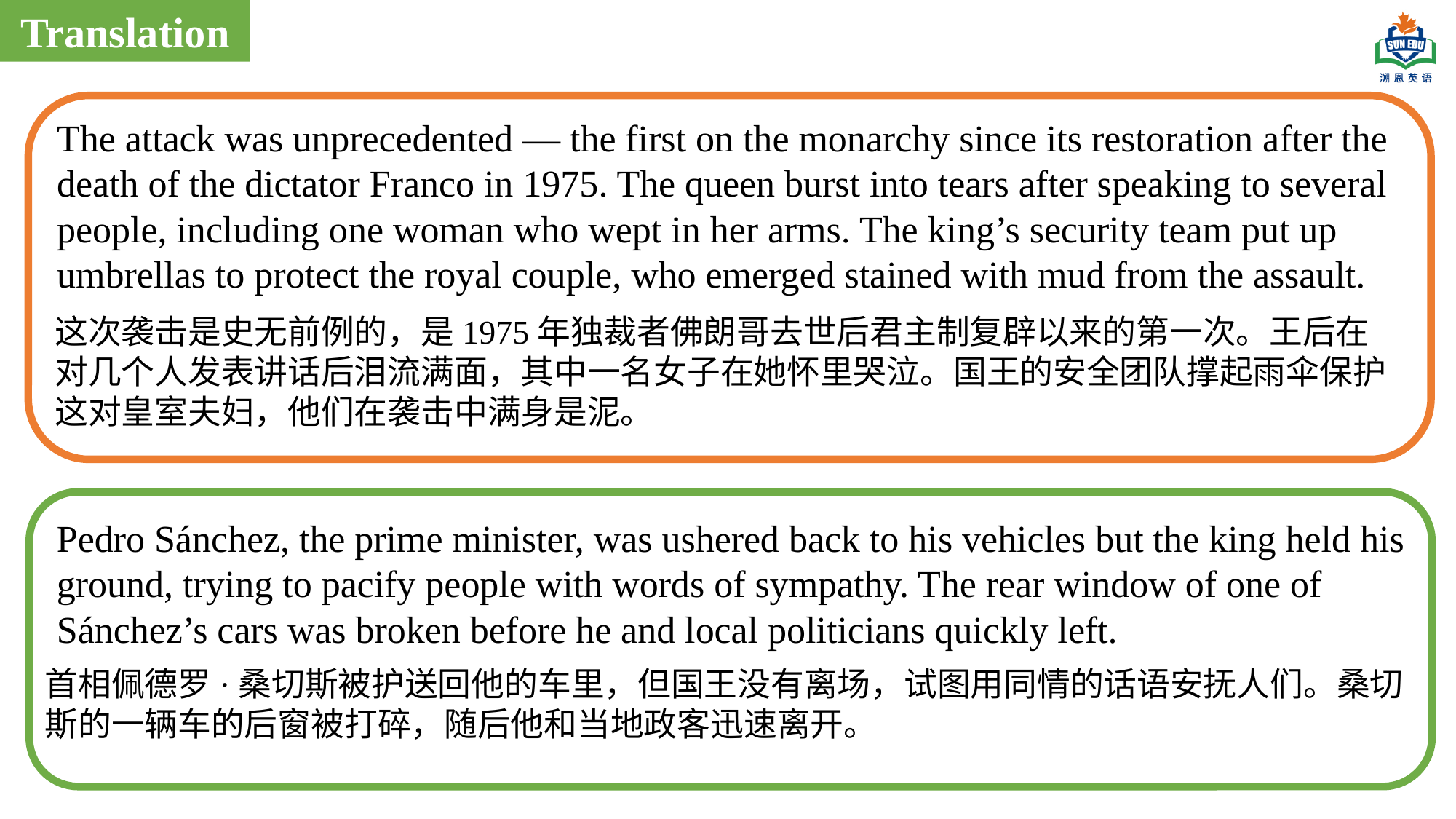

Translation

The attack was unprecedented — the first on the monarchy since its restoration after the death of the dictator Franco in 1975. The queen burst into tears after speaking to several people, including one woman who wept in her arms. The king’s security team put up umbrellas to protect the royal couple, who emerged stained with mud from the assault.
这次袭击是史无前例的，是1975年独裁者佛朗哥去世后君主制复辟以来的第一次。王后在对几个人发表讲话后泪流满面，其中一名女子在她怀里哭泣。国王的安全团队撑起雨伞保护这对皇室夫妇，他们在袭击中满身是泥。

Pedro Sánchez, the prime minister, was ushered back to his vehicles but the king held his ground, trying to pacify people with words of sympathy. The rear window of one of Sánchez’s cars was broken before he and local politicians quickly left.
首相佩德罗·桑切斯被护送回他的车里，但国王没有离场，试图用同情的话语安抚人们。桑切斯的一辆车的后窗被打碎，随后他和当地政客迅速离开。